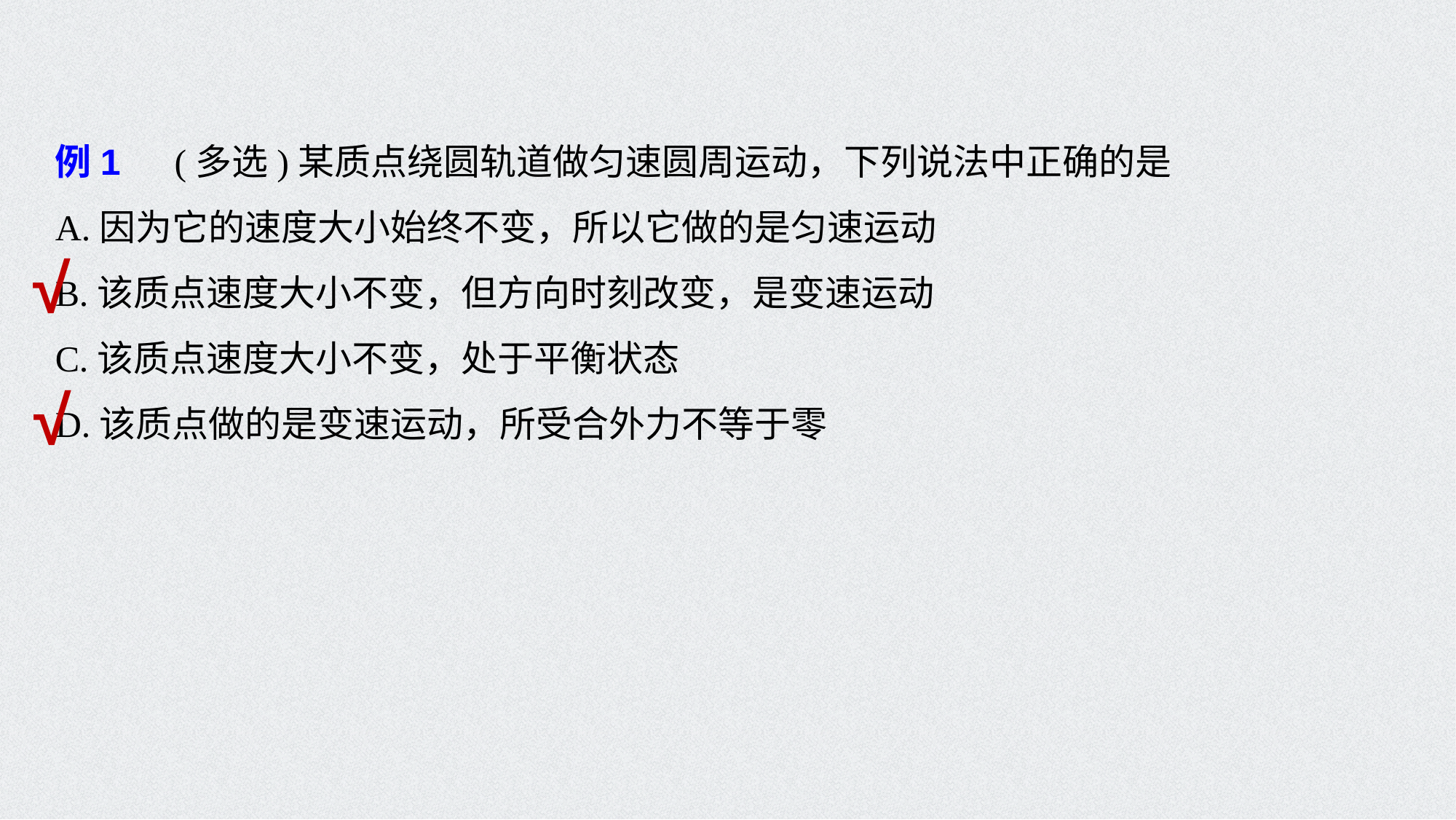

例1　(多选)某质点绕圆轨道做匀速圆周运动，下列说法中正确的是
A.因为它的速度大小始终不变，所以它做的是匀速运动
B.该质点速度大小不变，但方向时刻改变，是变速运动
C.该质点速度大小不变，处于平衡状态
D.该质点做的是变速运动，所受合外力不等于零
√
√